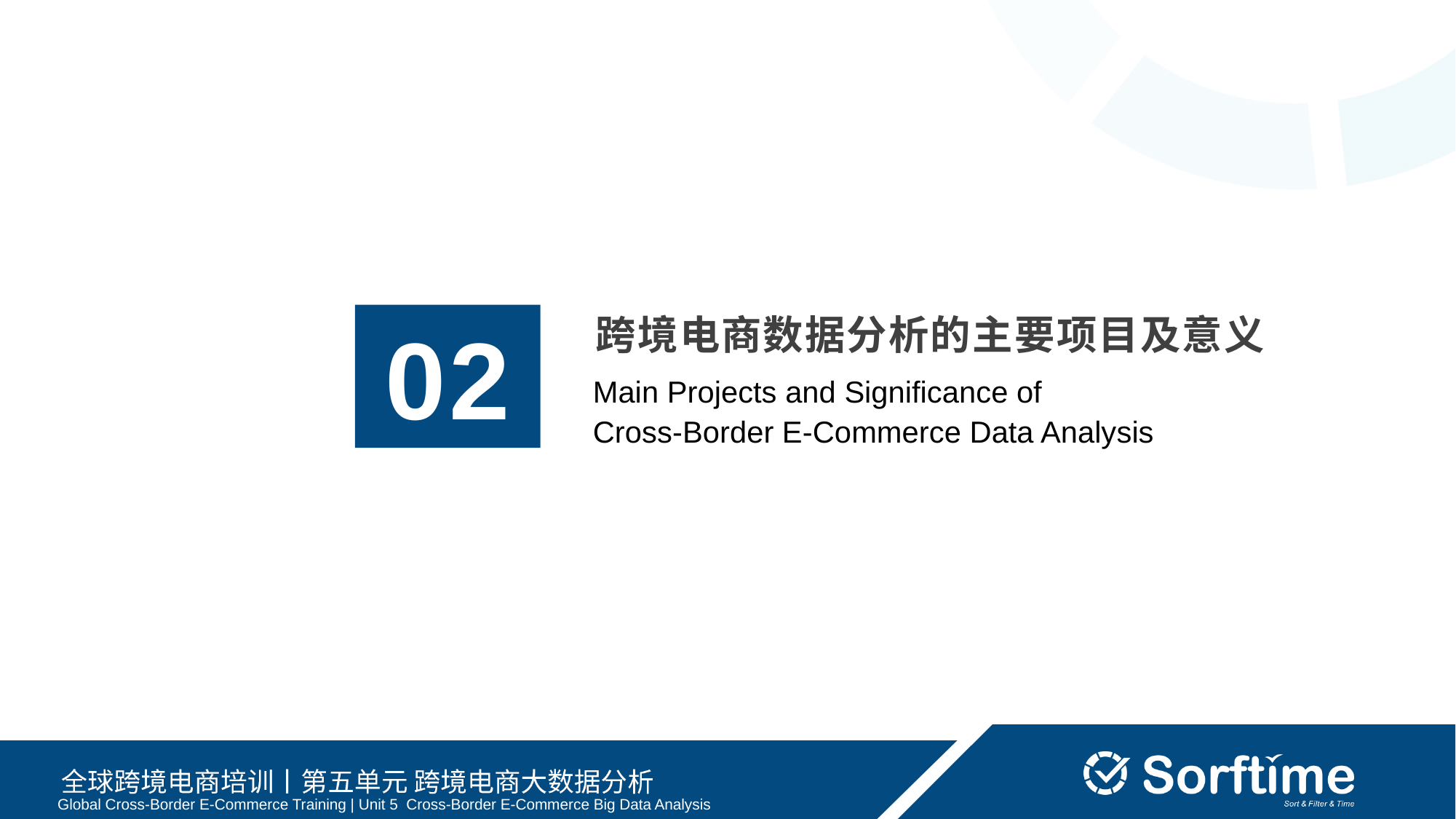

跨境电商数据分析的主要项目及意义
02
Main Projects and Significance of
Cross-Border E-Commerce Data Analysis
Global Cross-Border E-Commerce Training | Unit 5  Cross-Border E-Commerce Big Data Analysis